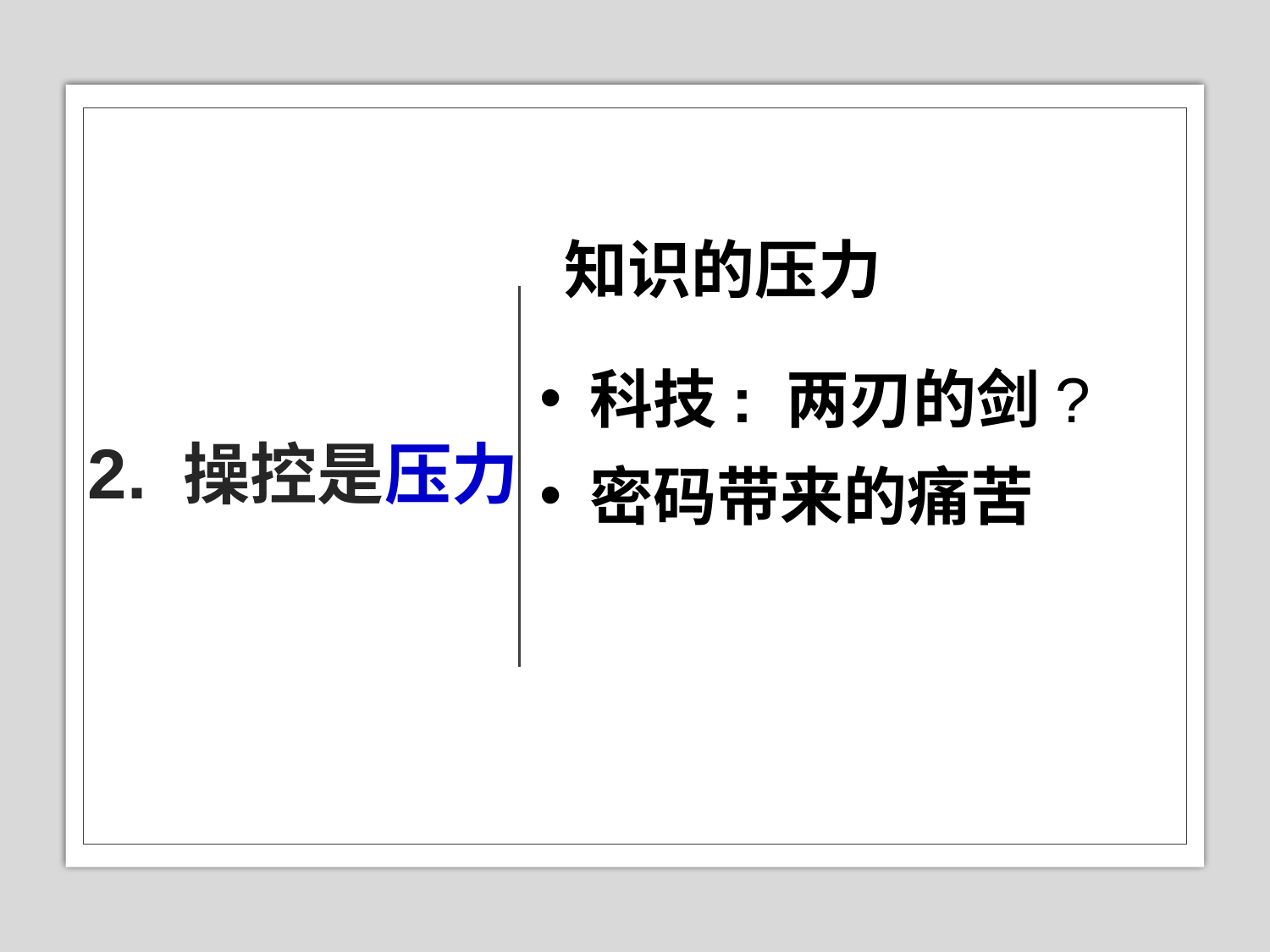

# 2. 操控是压力
知识的压力
科技: 两刃的剑?
密码带来的痛苦